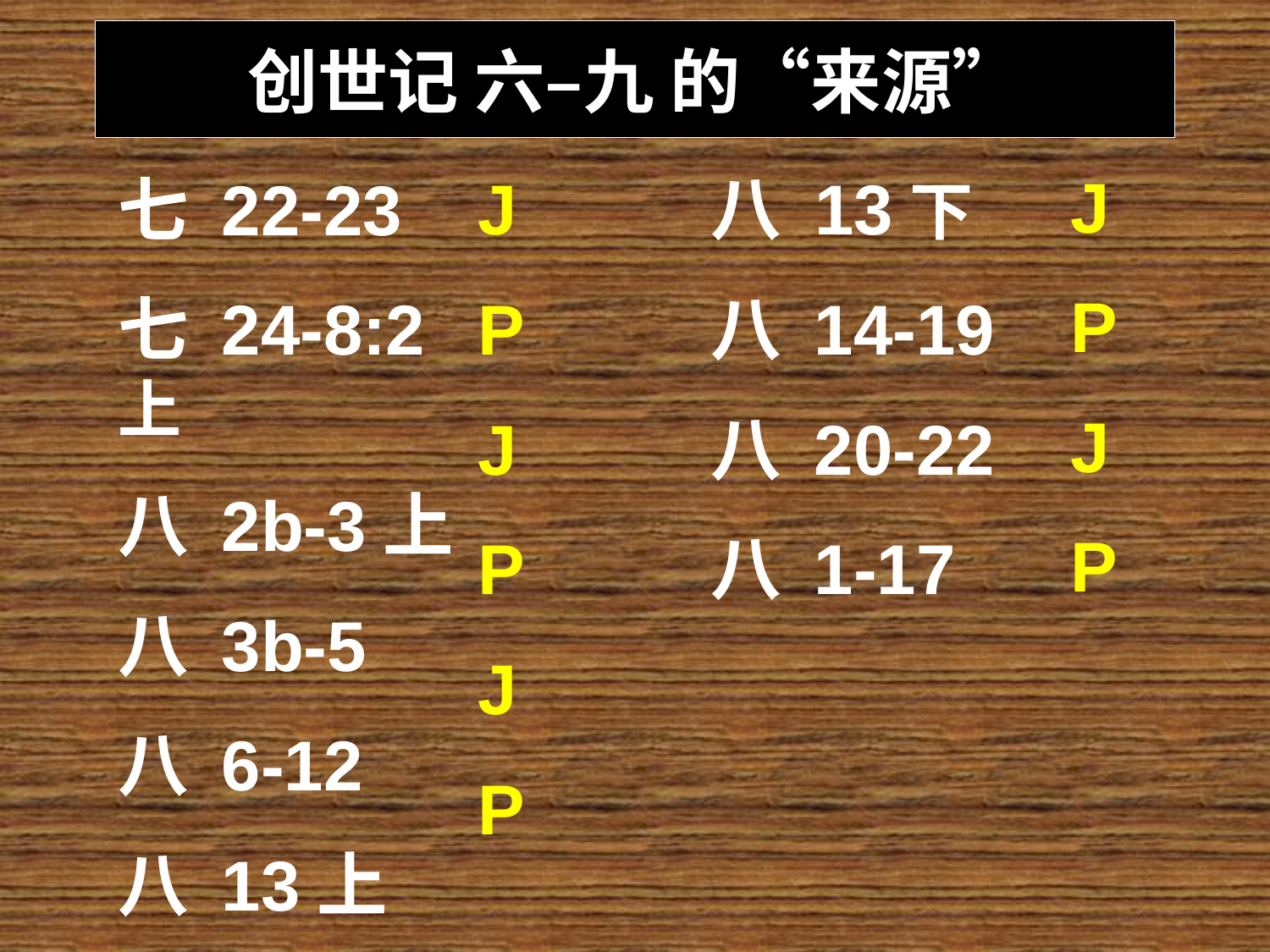

创世记 六–九 的“来源”
J
P
J
P

J
P
J
P
J
P
八 13下
八 14-19
八 20-22
八 1-17

七 22-23
七 24-8:2上
八 2b-3上
八 3b-5
八 6-12
八 13上